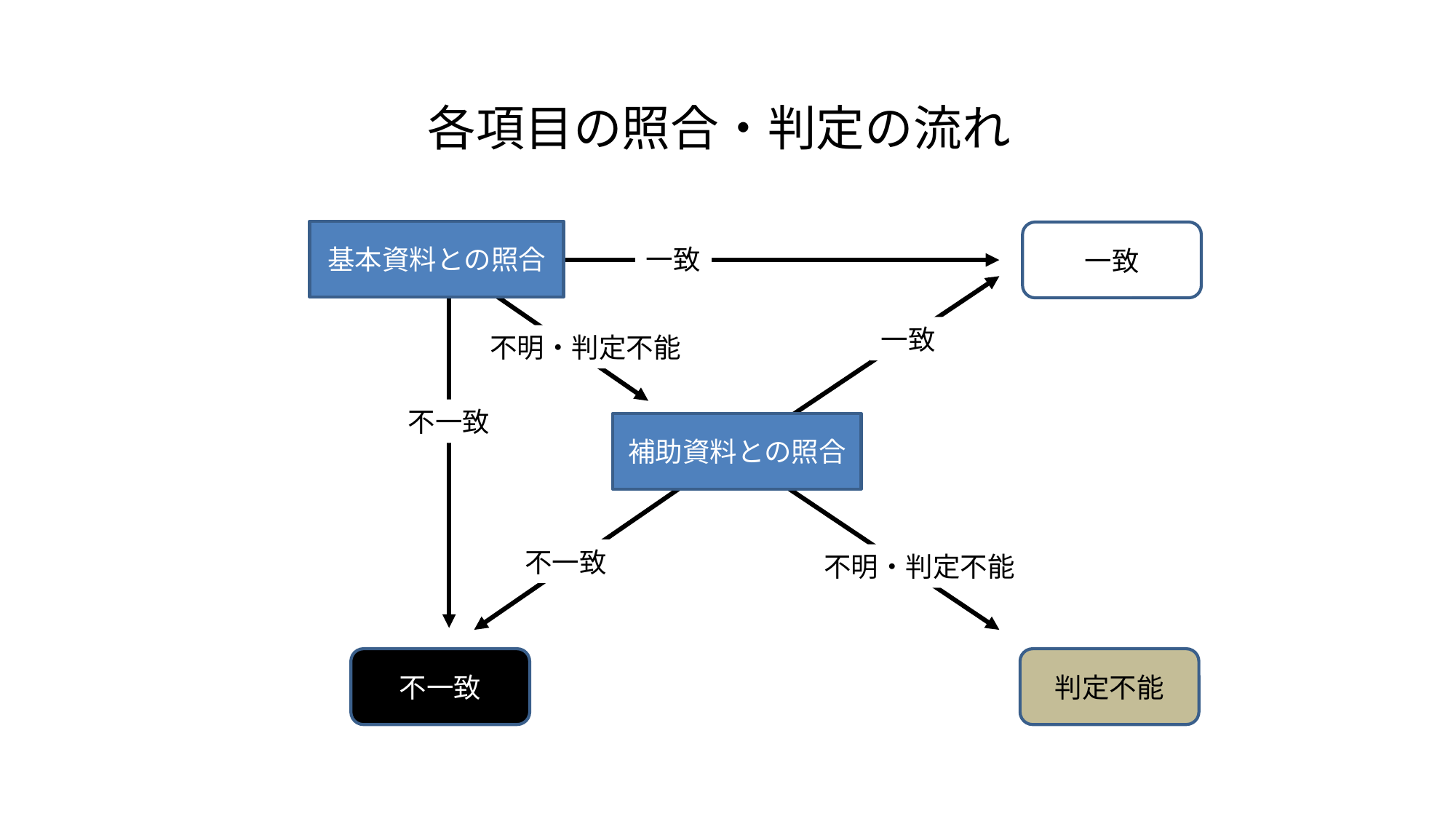

各項目の照合・判定の流れ
基本資料との照合
一致
一致
一致
不明・判定不能
不一致
補助資料との照合
不一致
不明・判定不能
不一致
判定不能